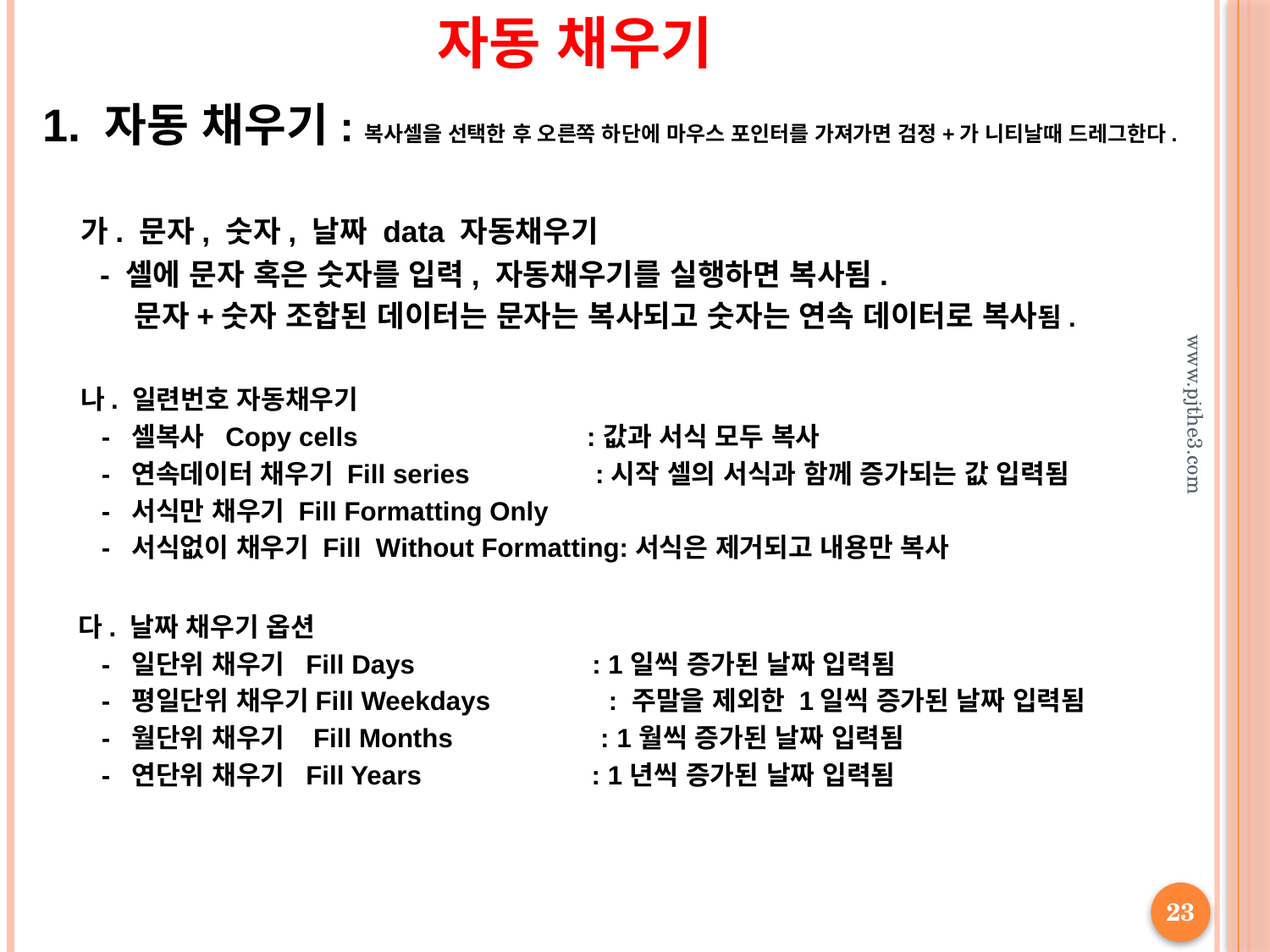

자동 채우기
1. 자동 채우기:복사셀을 선택한 후 오른쪽 하단에 마우스 포인터를 가져가면 검정+가 니티날때 드레그한다.

   가. 문자, 숫자, 날짜 data 자동채우기
       - 셀에 문자 혹은 숫자를 입력, 자동채우기를 실행하면 복사됨.
          문자+숫자 조합된 데이터는 문자는 복사되고 숫자는 연속 데이터로 복사됨.

    나. 일련번호 자동채우기
        -  셀복사  Copy cells                               :값과 서식 모두 복사
        -  연속데이터 채우기 Fill series                 :시작 셀의 서식과 함께 증가되는 값 입력됨
        -  서식만 채우기 Fill Formatting Only
        -  서식없이 채우기 Fill  Without Formatting:서식은 제거되고 내용만 복사

    다. 날짜 채우기 옵션
        -  일단위 채우기  Fill Days                        : 1일씩 증가된 날짜 입력됨
        -  평일단위 채우기Fill Weekdays                : 주말을 제외한 1일씩 증가된 날짜 입력됨
        -  월단위 채우기   Fill Months                    : 1월씩 증가된 날짜 입력됨
        -  연단위 채우기  Fill Years                       : 1년씩 증가된 날짜 입력됨
www.pjthe3.com
23